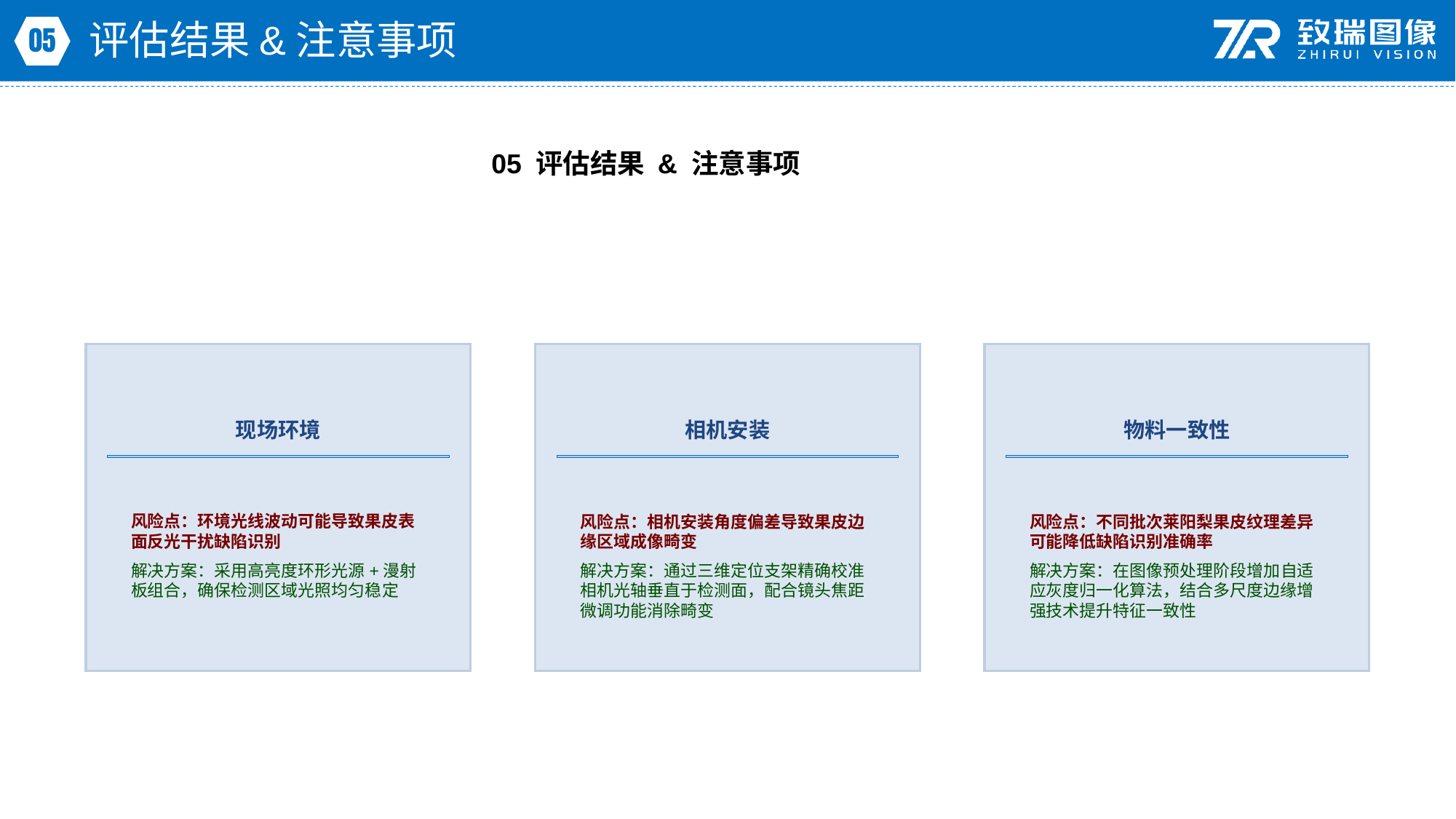

评估结果&注意事项
05

05 评估结果 & 注意事项

现场环境

相机安装

物料一致性

风险点：环境光线波动可能导致果皮表面反光干扰缺陷识别
解决方案：采用高亮度环形光源+漫射板组合，确保检测区域光照均匀稳定

风险点：相机安装角度偏差导致果皮边缘区域成像畸变
解决方案：通过三维定位支架精确校准相机光轴垂直于检测面，配合镜头焦距微调功能消除畸变

风险点：不同批次莱阳梨果皮纹理差异可能降低缺陷识别准确率
解决方案：在图像预处理阶段增加自适应灰度归一化算法，结合多尺度边缘增强技术提升特征一致性